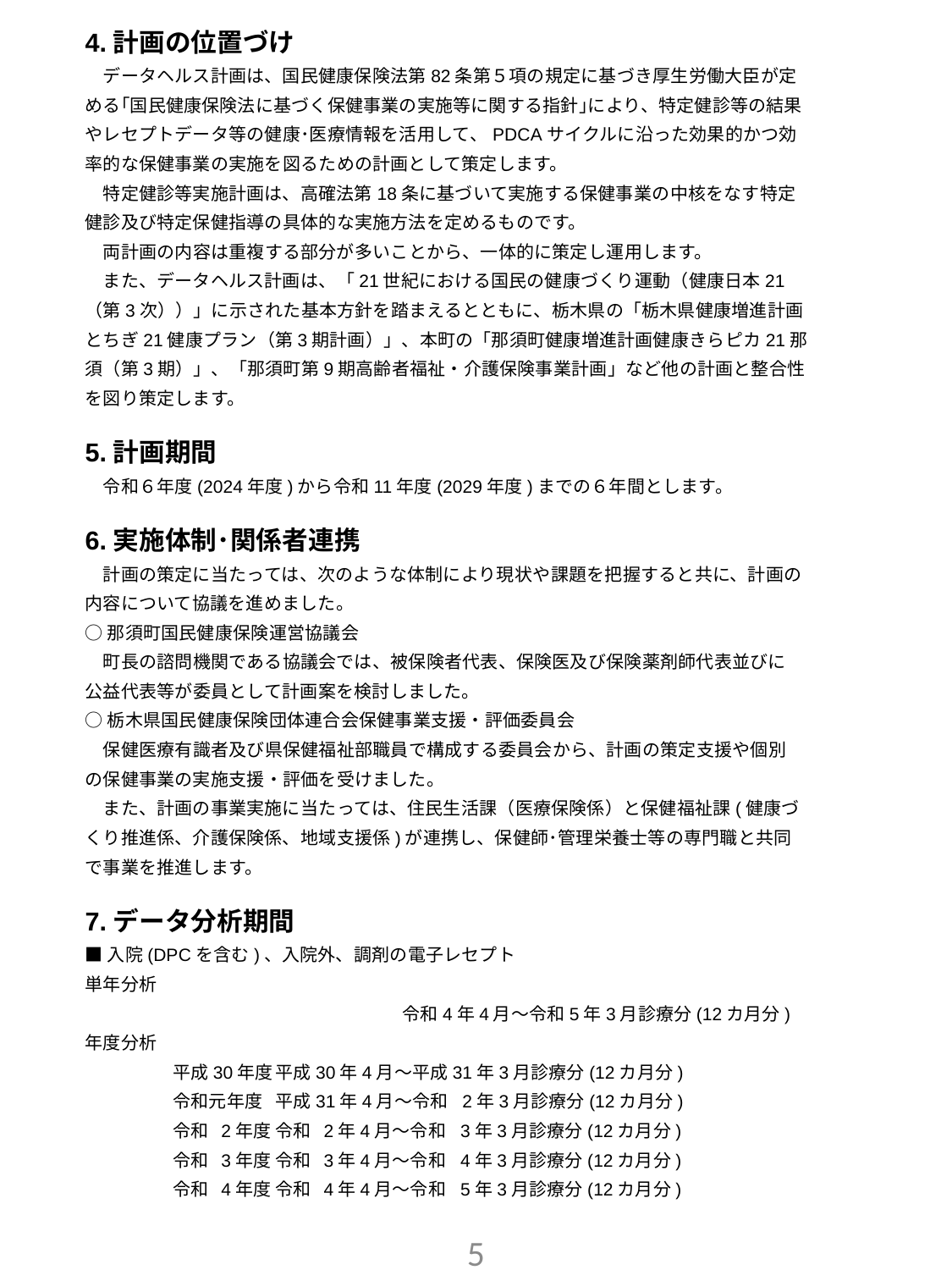

4.計画の位置づけ
　データヘルス計画は、国民健康保険法第82条第５項の規定に基づき厚生労働大臣が定める｢国民健康保険法に基づく保健事業の実施等に関する指針｣により、特定健診等の結果やレセプトデータ等の健康･医療情報を活用して、PDCAサイクルに沿った効果的かつ効率的な保健事業の実施を図るための計画として策定します。
　特定健診等実施計画は、高確法第18条に基づいて実施する保健事業の中核をなす特定健診及び特定保健指導の具体的な実施方法を定めるものです。
　両計画の内容は重複する部分が多いことから、一体的に策定し運用します。
　また、データヘルス計画は、「21世紀における国民の健康づくり運動（健康日本21（第3次））」に示された基本方針を踏まえるとともに、栃木県の「栃木県健康増進計画とちぎ21健康プラン（第3期計画）」、本町の「那須町健康増進計画健康きらピカ21那須（第3期）」、「那須町第9期高齢者福祉・介護保険事業計画」など他の計画と整合性を図り策定します。

5.計画期間
　令和６年度(2024年度)から令和11年度(2029年度)までの６年間とします。

6.実施体制･関係者連携
　計画の策定に当たっては、次のような体制により現状や課題を把握すると共に、計画の内容について協議を進めました。
○那須町国民健康保険運営協議会
　町長の諮問機関である協議会では、被保険者代表、保険医及び保険薬剤師代表並びに
公益代表等が委員として計画案を検討しました。
○栃木県国民健康保険団体連合会保健事業支援・評価委員会
　保健医療有識者及び県保健福祉部職員で構成する委員会から、計画の策定支援や個別
の保健事業の実施支援・評価を受けました。
　また、計画の事業実施に当たっては、住民生活課（医療保険係）と保健福祉課(健康づくり推進係、介護保険係、地域支援係)が連携し、保健師･管理栄養士等の専門職と共同で事業を推進します。

7.データ分析期間
■入院(DPCを含む)、入院外、調剤の電子レセプト
単年分析
		令和4年4月～令和5年3月診療分(12カ月分)
年度分析
     平成30年度	平成30年4月～平成31年3月診療分(12カ月分)
     令和元年度	平成31年4月～令和02年3月診療分(12カ月分)
     令和  2年度	令和  2年4月～令和03年3月診療分(12カ月分)
     令和  3年度	令和  3年4月～令和04年3月診療分(12カ月分)
     令和  4年度	令和  4年4月～令和05年3月診療分(12カ月分)
5